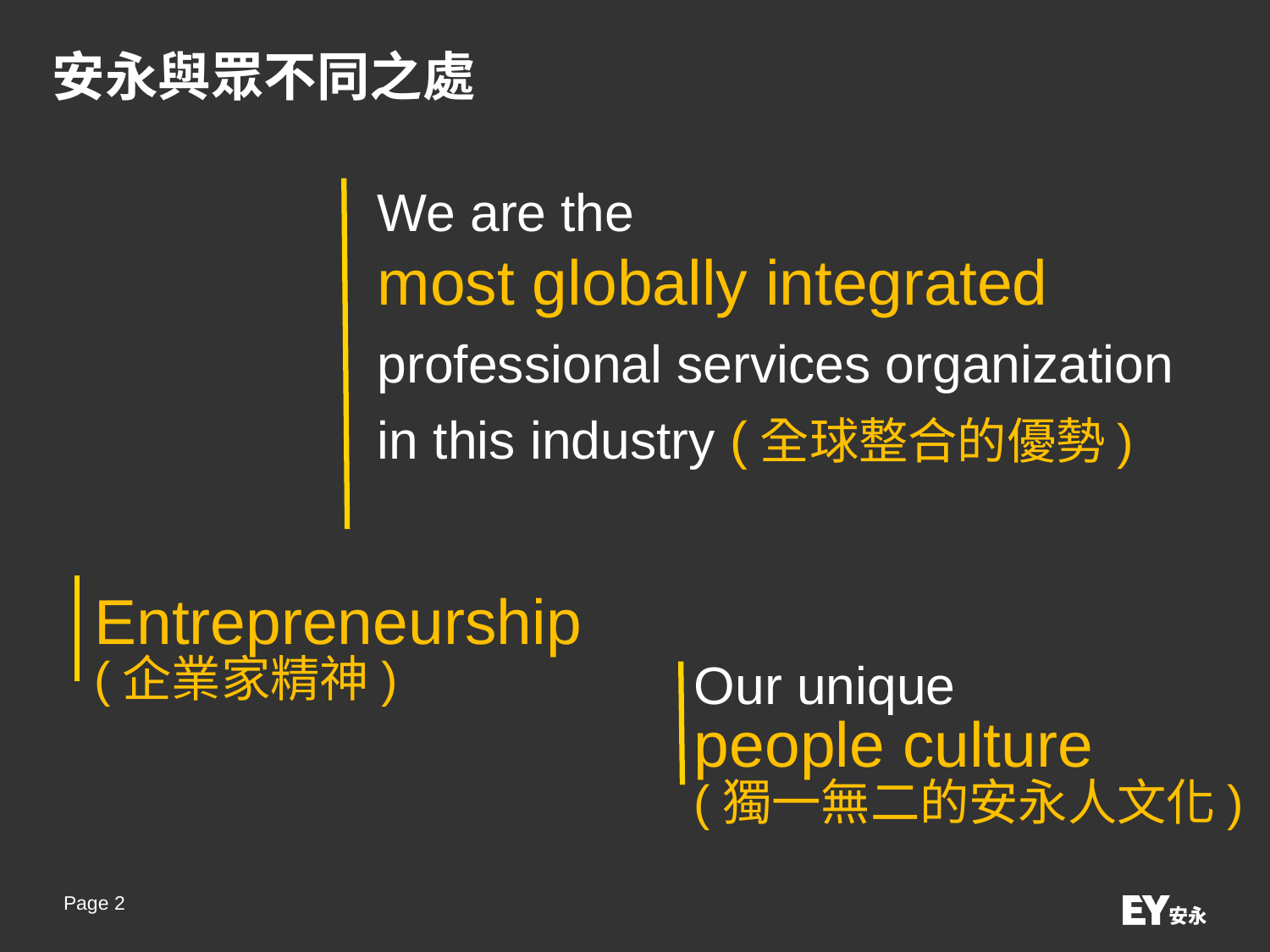

# 安永與眾不同之處
We are the
most globally integrated
professional services organization
in this industry (全球整合的優勢)

Entrepreneurship
(企業家精神)
Our unique
people culture
(獨一無二的安永人文化)